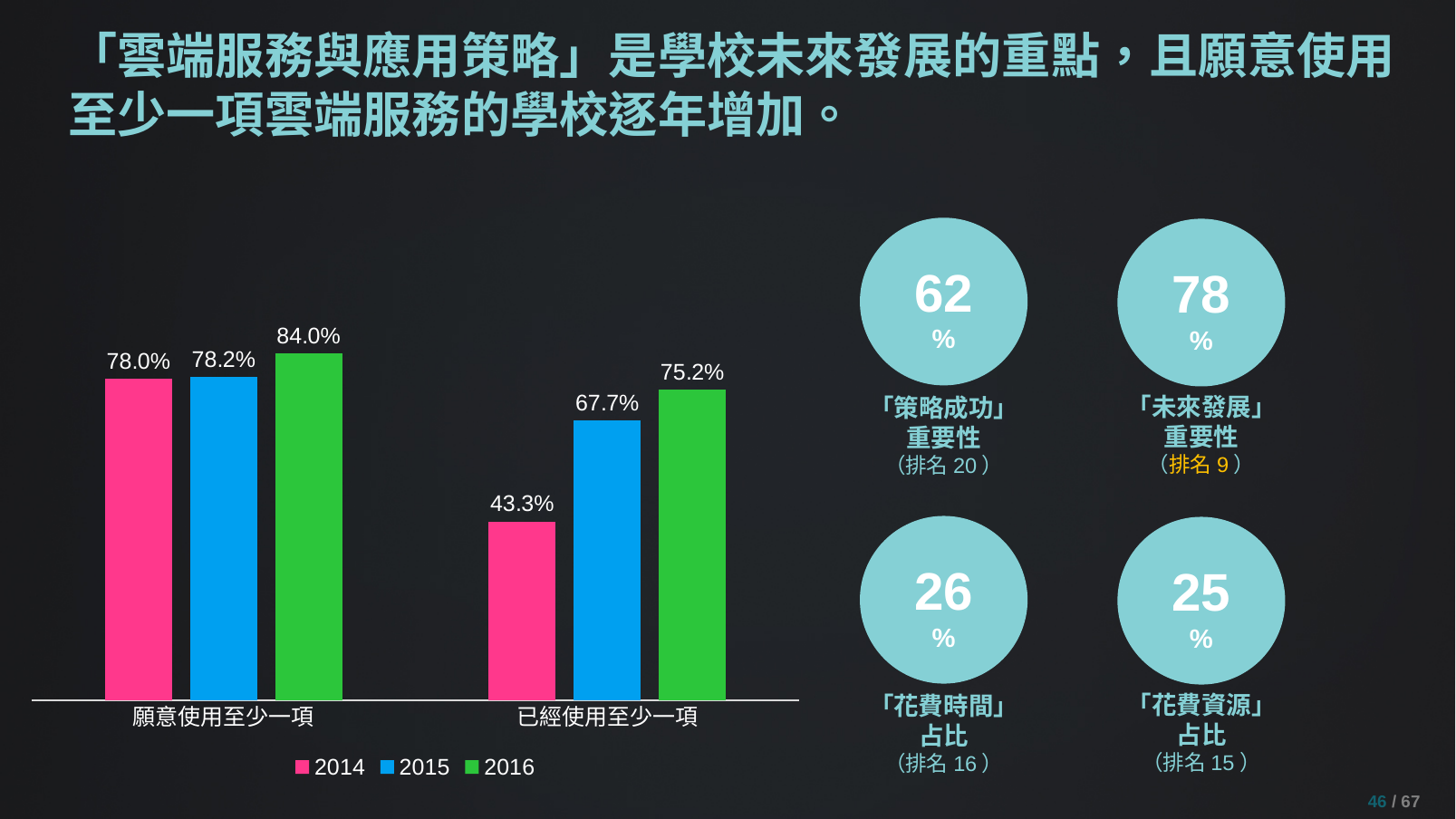

# 「雲端服務與應用策略」是學校未來發展的重點，且願意使用至少一項雲端服務的學校逐年增加。
62
%
「策略成功」
重要性
（排名20）
78
%
「未來發展」
重要性
（排名9）

### Chart

| Category | 2014 | 2015 | 2016 |
|---|---|---|---|
| 願意使用至少一項 | 0.779527559055118 | 0.782258064516129 | 0.84 |
| 已經使用至少一項 | 0.433070866141732 | 0.67741935483871 | 0.752 |
26
%
「花費時間」
占比
（排名16）
25
%
「花費資源」
占比
（排名15）